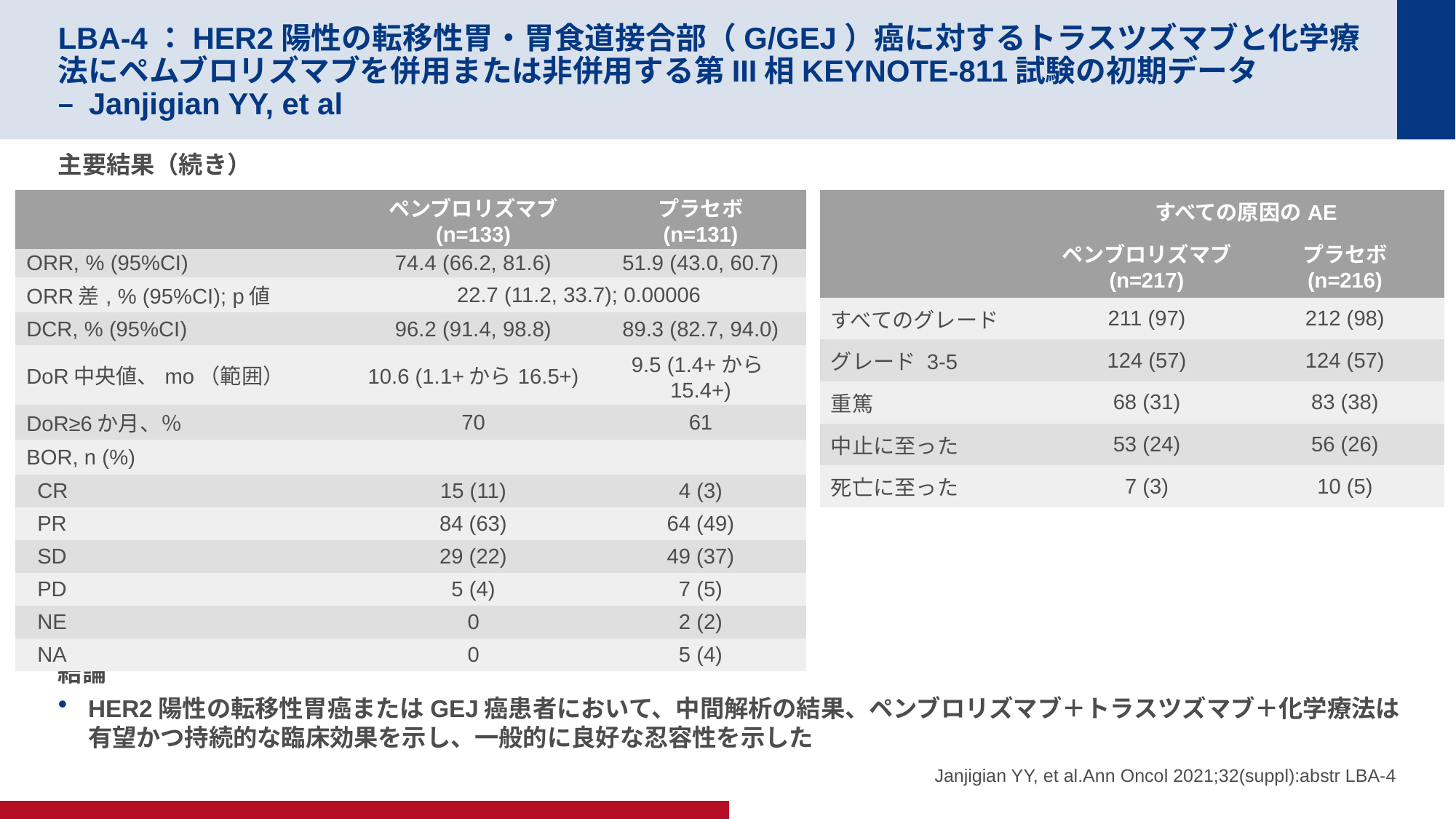

# LBA-4：HER2陽性の転移性胃・胃食道接合部（G/GEJ）癌に対するトラスツズマブと化学療法にペムブロリズマブを併用または非併用する第III相KEYNOTE-811試験の初期データ – Janjigian YY, et al
主要結果（続き）
結論
HER2陽性の転移性胃癌またはGEJ癌患者において、中間解析の結果、ペンブロリズマブ＋トラスツズマブ＋化学療法は有望かつ持続的な臨床効果を示し、一般的に良好な忍容性を示した
|  | ペンブロリズマブ (n=133) | プラセボ (n=131) |
| --- | --- | --- |
| ORR, % (95%CI) | 74.4 (66.2, 81.6) | 51.9 (43.0, 60.7) |
| ORR差, % (95%CI); p値 | 22.7 (11.2, 33.7); 0.00006 |  |
| DCR, % (95%CI) | 96.2 (91.4, 98.8) | 89.3 (82.7, 94.0) |
| DoR中央値、mo（範囲） | 10.6 (1.1+から16.5+) | 9.5 (1.4+から15.4+) |
| DoR≥6か月、％ | 70 | 61 |
| BOR, n (%) |  |  |
| CR | 15 (11) | 4 (3) |
| PR | 84 (63) | 64 (49) |
| SD | 29 (22) | 49 (37) |
| PD | 5 (4) | 7 (5) |
| NE | 0 | 2 (2) |
| NA | 0 | 5 (4) |
|  | すべての原因のAE |  |
| --- | --- | --- |
|  | ペンブロリズマブ (n=217) | プラセボ (n=216) |
| すべてのグレード | 211 (97) | 212 (98) |
| グレード 3-5 | 124 (57) | 124 (57) |
| 重篤 | 68 (31) | 83 (38) |
| 中止に至った | 53 (24) | 56 (26) |
| 死亡に至った | 7 (3) | 10 (5) |
Janjigian YY, et al.Ann Oncol 2021;32(suppl):abstr LBA-4